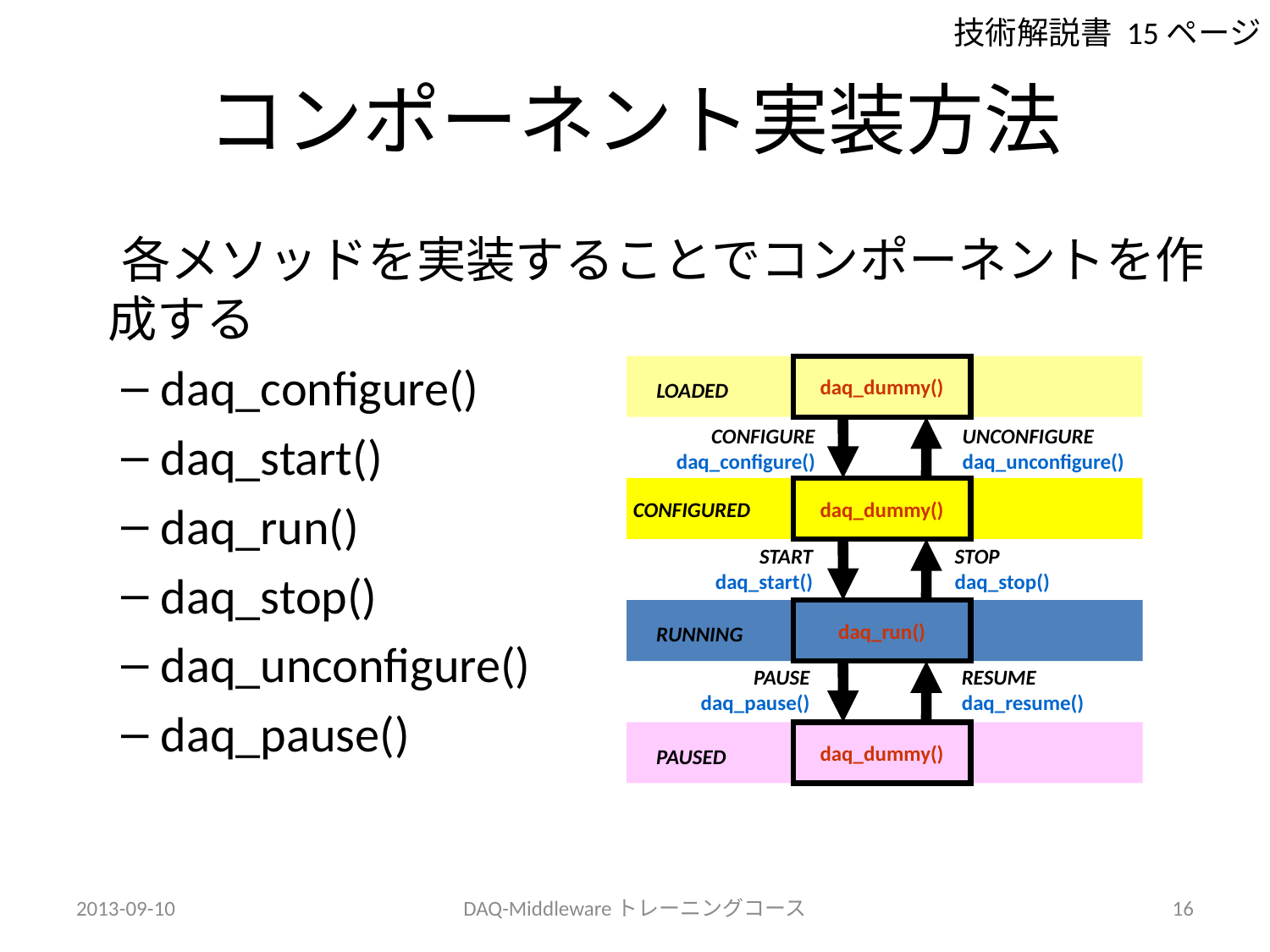

技術解説書 15ページ
# コンポーネント実装方法
各メソッドを実装することでコンポーネントを作成する
daq_configure()
daq_start()
daq_run()
daq_stop()
daq_unconfigure()
daq_pause()

daq_dummy()
LOADED
CONFIGURE
daq_configure()
UNCONFIGURE
daq_unconfigure()

daq_dummy()
CONFIGURED
START
daq_start()
STOP
daq_stop()

daq_run()
RUNNING
PAUSE
daq_pause()
RESUME
daq_resume()

daq_dummy()
PAUSED
2013-09-10
DAQ-Middlewareトレーニングコース
16